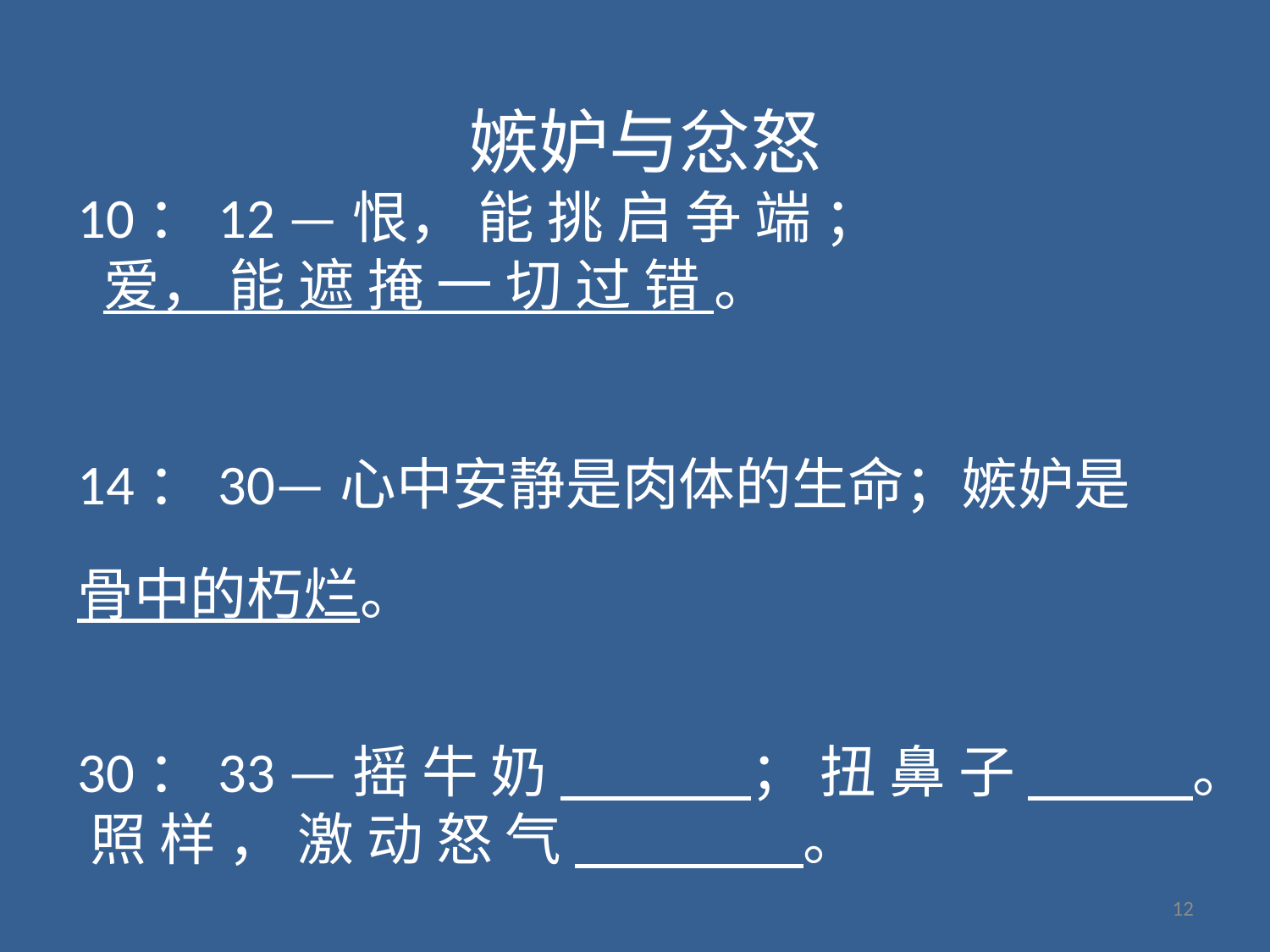

嫉妒与忿怒
10：12 —恨， 能 挑 启 争 端 ；
 爱， 能 遮 掩 一 切 过 错 。

14：30—心中安静是肉体的生命；嫉妒是
骨中的朽烂。

30：33 —摇 牛 奶                ； 扭 鼻 子              。 照 样 ， 激 动 怒 气                   。
12